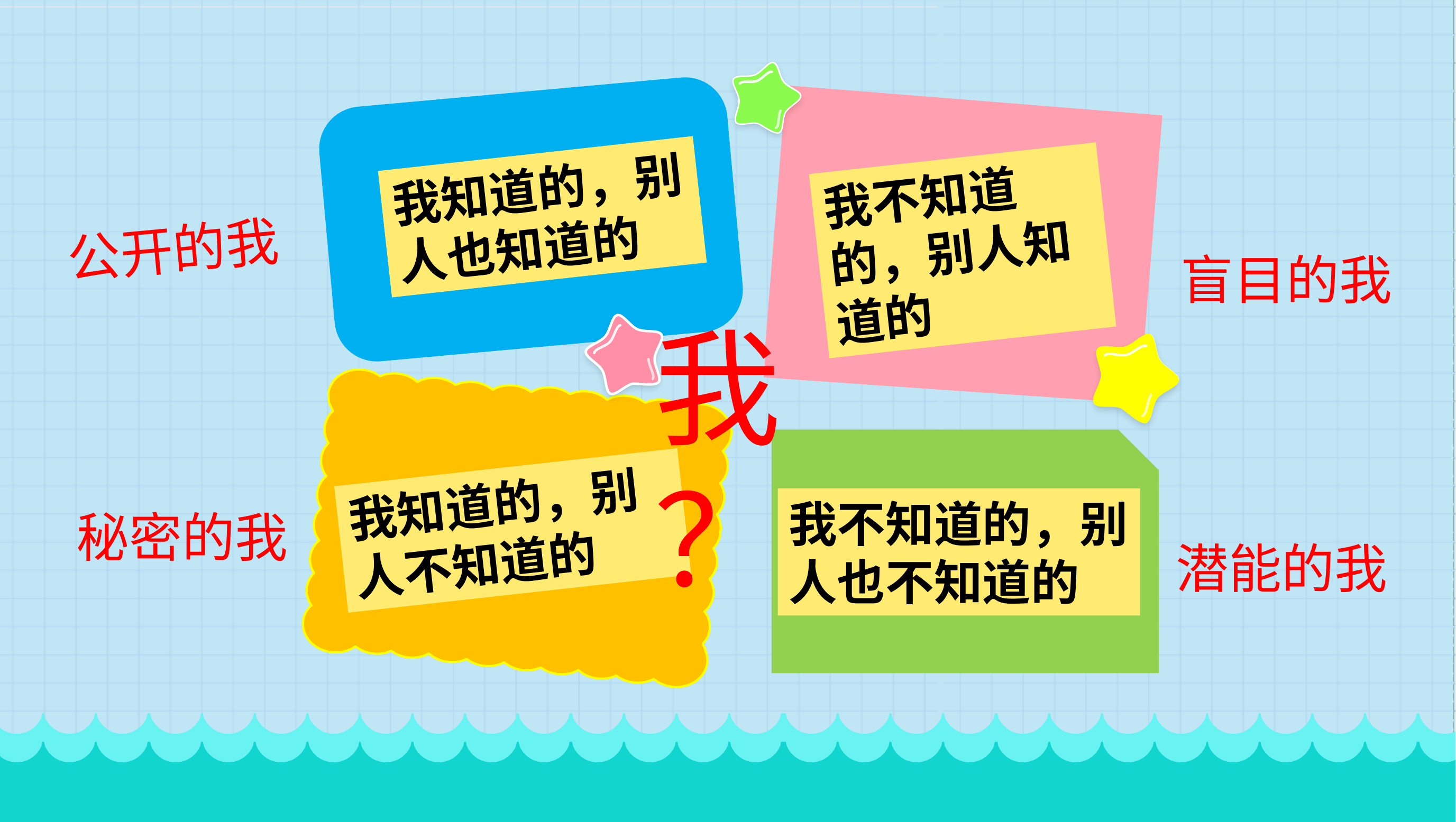

我知道的，别人也知道的
我不知道的，别人知道的
公开的我
盲目的我
我？

我知道的，别人不知道的
秘密的我
我不知道的，别人也不知道的
潜能的我